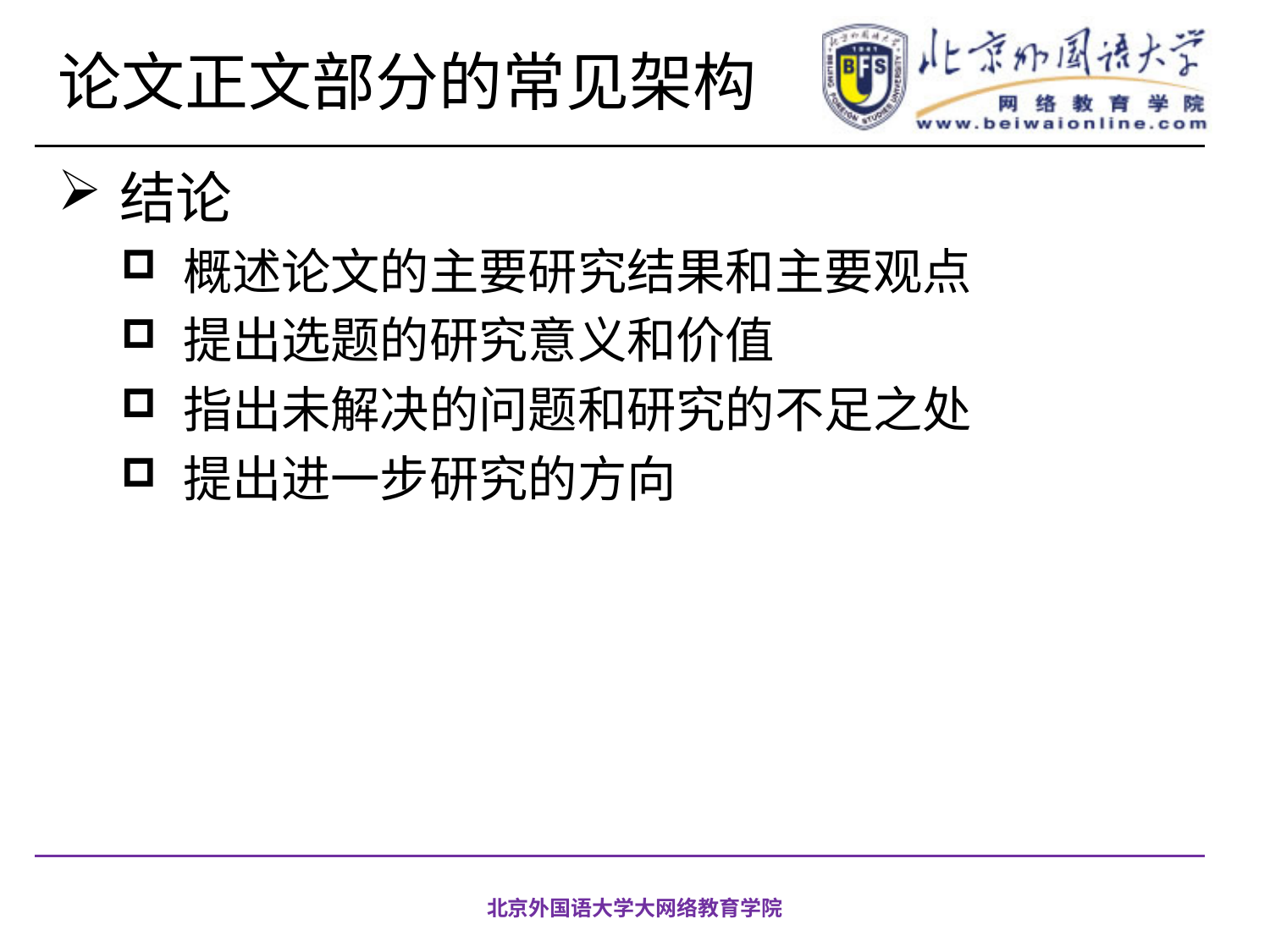

# 论文正文部分的常见架构
结论
概述论文的主要研究结果和主要观点
提出选题的研究意义和价值
指出未解决的问题和研究的不足之处
提出进一步研究的方向

北京外国语大学大网络教育学院
49